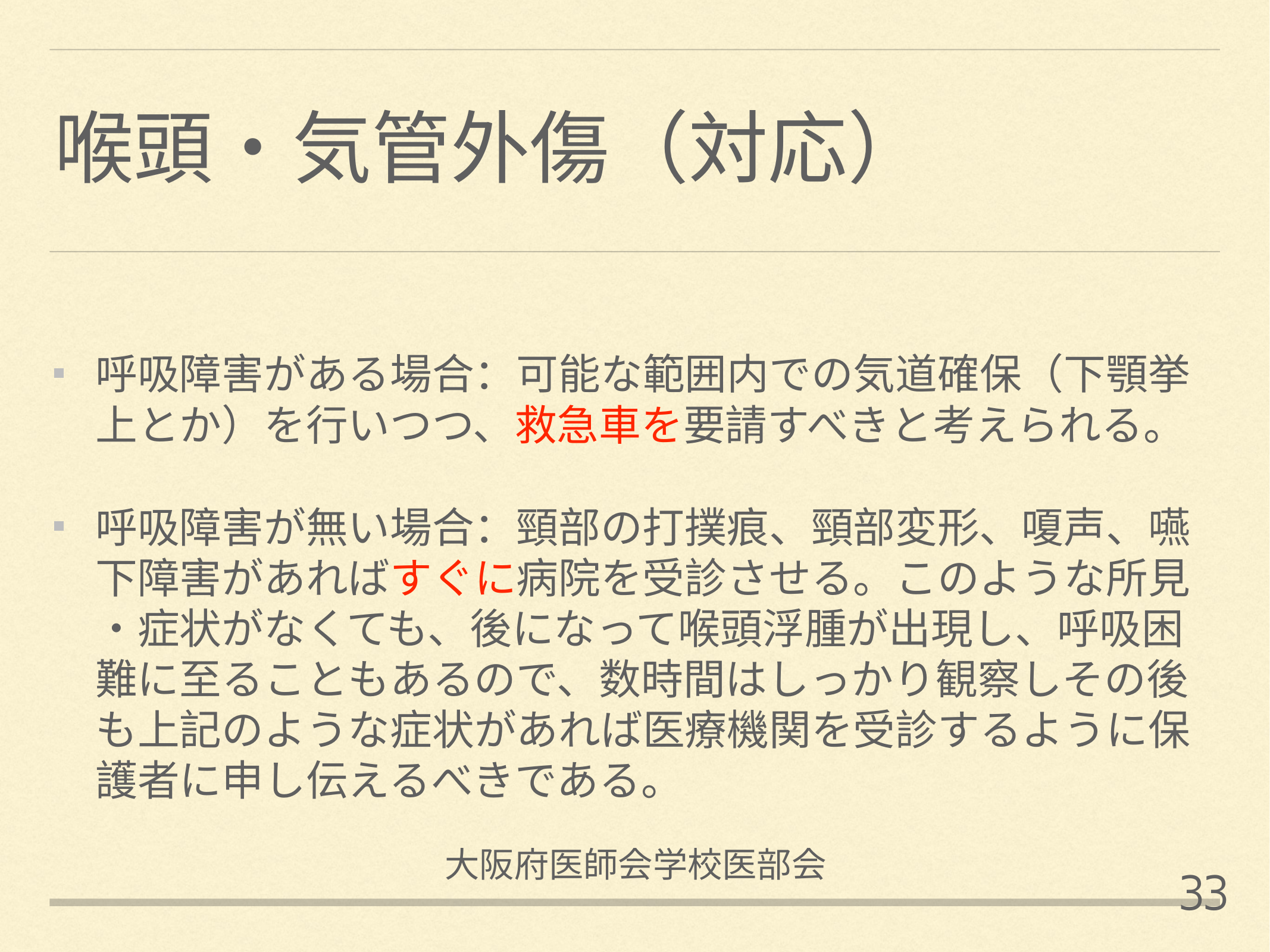

# 喉頭・気管外傷（対応）
呼吸障害がある場合：可能な範囲内での気道確保（下顎挙上とか）を行いつつ、救急車を要請すべきと考えられる。
呼吸障害が無い場合：頸部の打撲痕、頸部変形、嗄声、嚥下障害があればすぐに病院を受診させる。このような所見・症状がなくても、後になって喉頭浮腫が出現し、呼吸困難に至ることもあるので、数時間はしっかり観察しその後も上記のような症状があれば医療機関を受診するように保護者に申し伝えるべきである。
大阪府医師会学校医部会
33